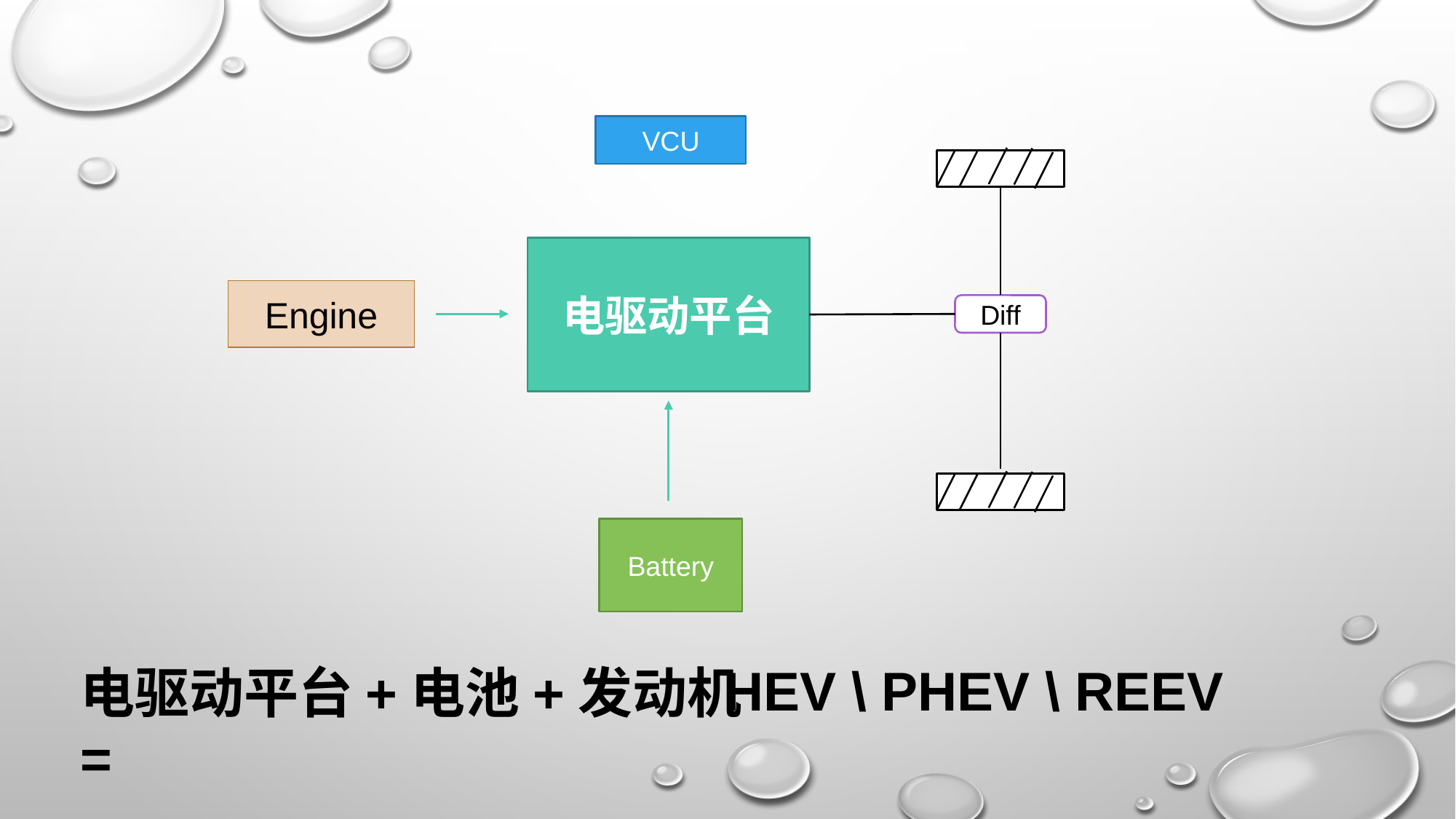

VCU

电驱动平台
Engine
Diff

Battery
HEV \ PHEV \ REEV
电驱动平台+电池+发动机=